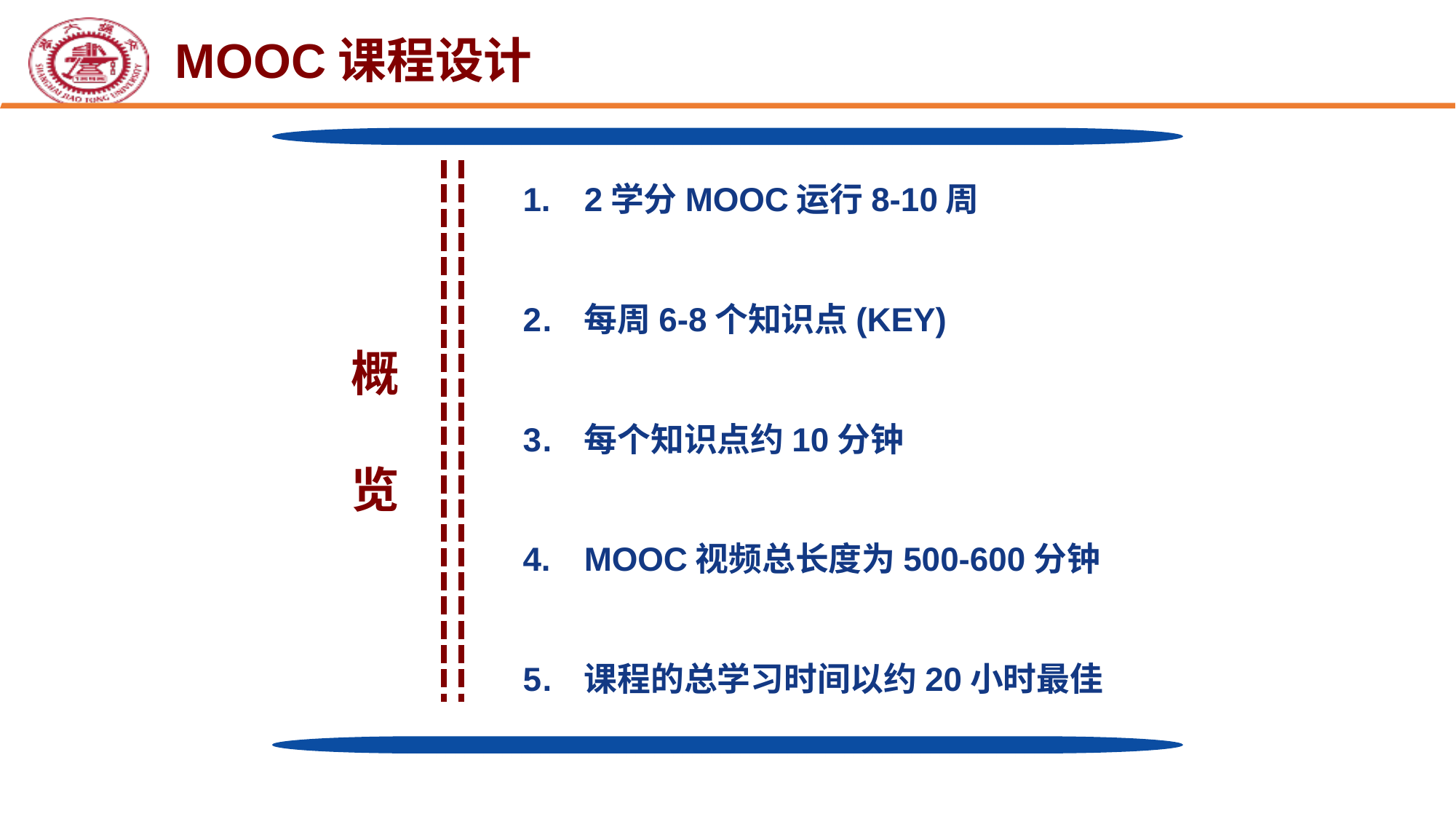

MOOC课程设计

2学分MOOC运行8-10周

每周6-8个知识点(KEY)

每个知识点约10分钟

MOOC视频总长度为500-600分钟

课程的总学习时间以约20小时最佳
概

览